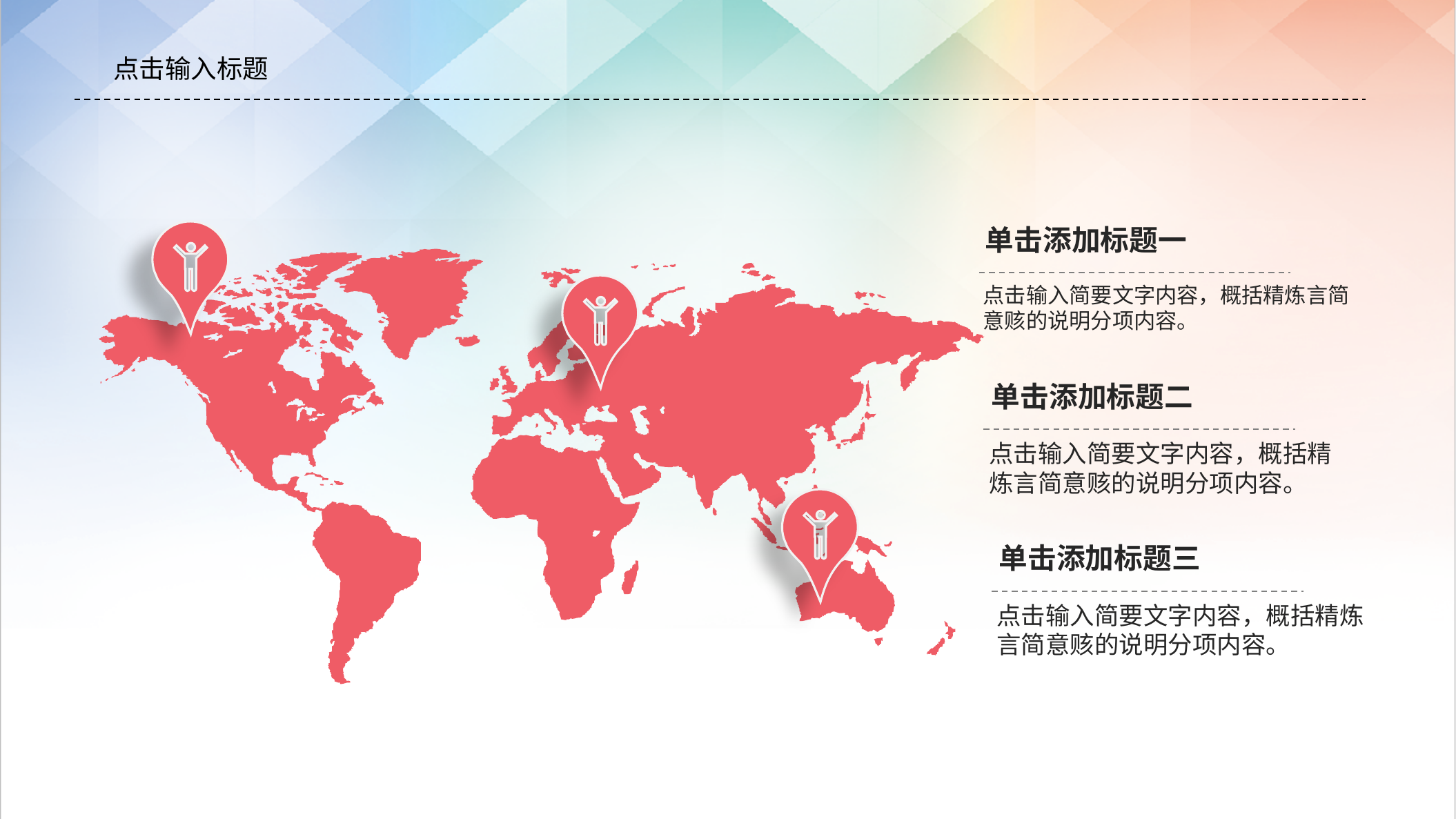

点击输入标题
单击添加标题一

点击输入简要文字内容，概括精炼言简意赅的说明分项内容。

单击添加标题二
点击输入简要文字内容，概括精炼言简意赅的说明分项内容。

单击添加标题三
点击输入简要文字内容，概括精炼言简意赅的说明分项内容。